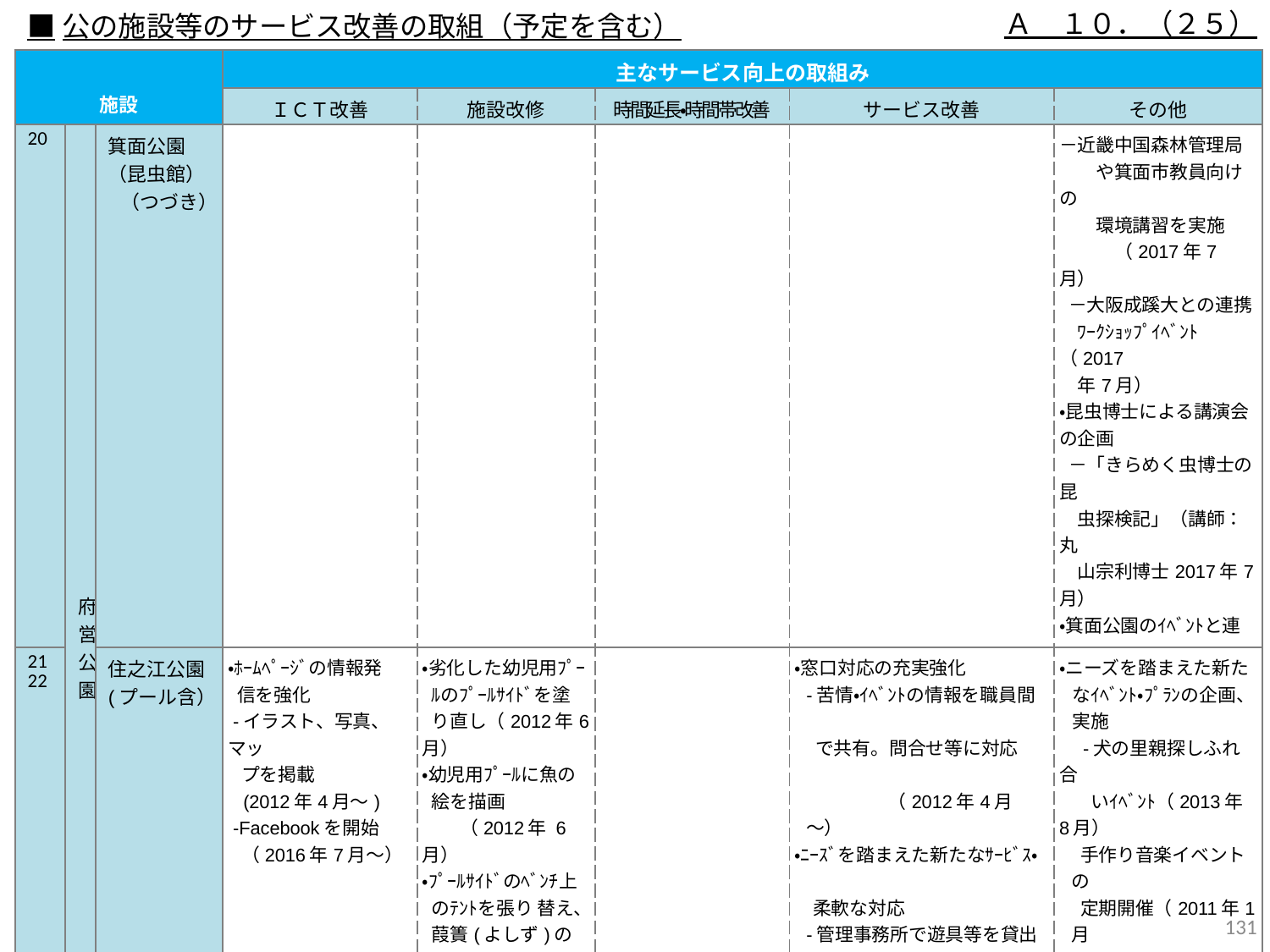

Ａ　１０．（２５）
■公の施設等のサービス改善の取組（予定を含む）
| 施設 |  |  | 主なサービス向上の取組み |  |  |  |  |
| --- | --- | --- | --- | --- | --- | --- | --- |
|  |  |  | ＩＣＴ改善 | 施設改修 | 時間延長・時間帯改善 | サービス改善 | その他 |
| 20 | 府営公園 | 箕面公園 （昆虫館） （つづき） |  |  |  |  | －近畿中国森林管理局 　　や箕面市教員向けの 　　環境講習を実施 　　　（2017年7月） －大阪成蹊大との連携 　ﾜｰｸｼｮｯﾌﾟｲﾍﾞﾝﾄ（2017 　年7月） ・昆虫博士による講演会の企画 －「きらめく虫博士の昆 　虫探検記」（講師：丸 　山宗利博士2017年7月） ・箕面公園のｲﾍﾞﾝﾄと連　 　携 －自然観察会（2017年5 　月、8月） |
| 21 22 |  | 住之江公園 (プール含） | ・ﾎｰﾑﾍﾟｰｼﾞの情報発 信を強化 -イラスト、写真、マッ プを掲載 (2012年4月～) -Facebookを開始 （2016年7月～） | ・劣化した幼児用ﾌﾟｰ ﾙのﾌﾟｰﾙｻｲﾄﾞを塗 り直し（2012年6月） ・幼児用ﾌﾟｰﾙに魚の 絵を描画 （2012年 6月） ・ﾌﾟｰﾙｻｲﾄﾞのﾍﾞﾝﾁ上 のﾃﾝﾄを張り 替え、 葭簀(よしず)の日陰 ３箇所程度を設置 (2012年6月) ・テニスコート改修 （2015年3月） ・受変電設備改修 （2018年3月） ・橋梁補修 （2018年3月） |  | ・窓口対応の充実強化 -苦情・ｲﾍﾞﾝﾄの情報を職員間　 で共有。問合せ等に対応　　 （2012年4月～） ・ﾆｰｽﾞを踏まえた新たなｻｰﾋﾞｽ・　 　柔軟な対応 -管理事務所で遊具等を貸出し　　 　　（2012年4月～） ・ボランティアとの連携 -高齢者や障がい者の利用を ｻﾎﾟｰﾄするﾋｰﾘﾝｸﾞｶﾞｰﾃﾞﾅーの 養成講座を開講し、ﾎﾞﾗﾝﾃｨｱｸﾞ ﾙｰﾌﾟを育成（2013年6月～） ・広報ﾂｰﾙの刷新・充実 -定期的に公園新聞にｲﾍﾞﾝﾄ情報を掲載（2012年4月～） | ・ニーズを踏まえた新た なｲﾍﾞﾝﾄ・ﾌﾟﾗﾝの企画、 実施 　-犬の里親探しふれ合 　 いｲﾍﾞﾝﾄ（2013年8月） 手作り音楽イベントの　 定期開催（2011年1月 ～）、住之江公園野球 場で地域とのにぎわいイベントの実施　など ・利用者のﾏﾅｰｱｯﾌﾟに 向けた啓発 -犬の糞用のﾄｲﾚの設置　　 　　（2012年4月～） |
131